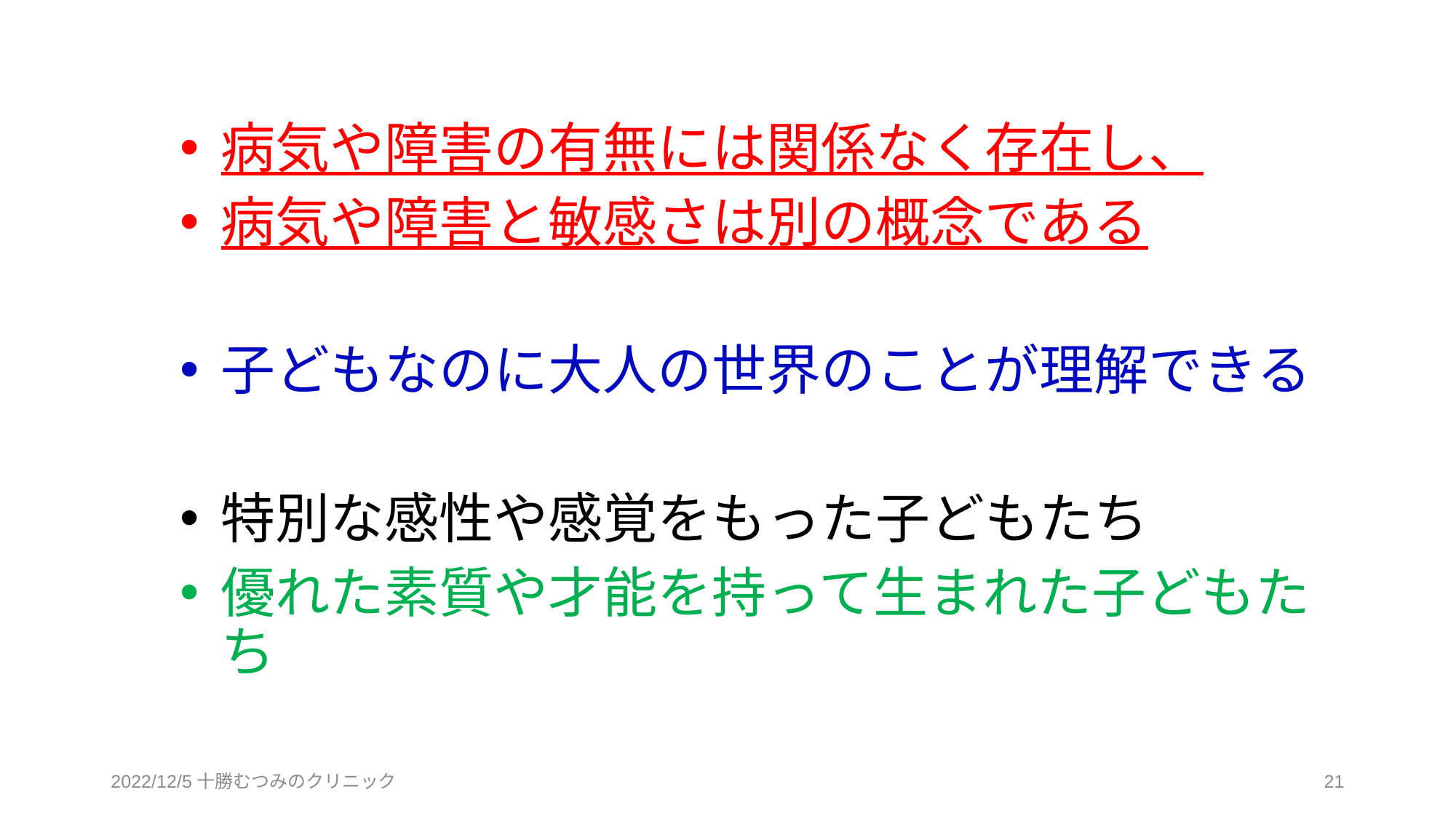

病気や障害の有無には関係なく存在し、
病気や障害と敏感さは別の概念である

子どもなのに大人の世界のことが理解できる

特別な感性や感覚をもった子どもたち
優れた素質や才能を持って生まれた子どもたち
2022/12/5十勝むつみのクリニック
21